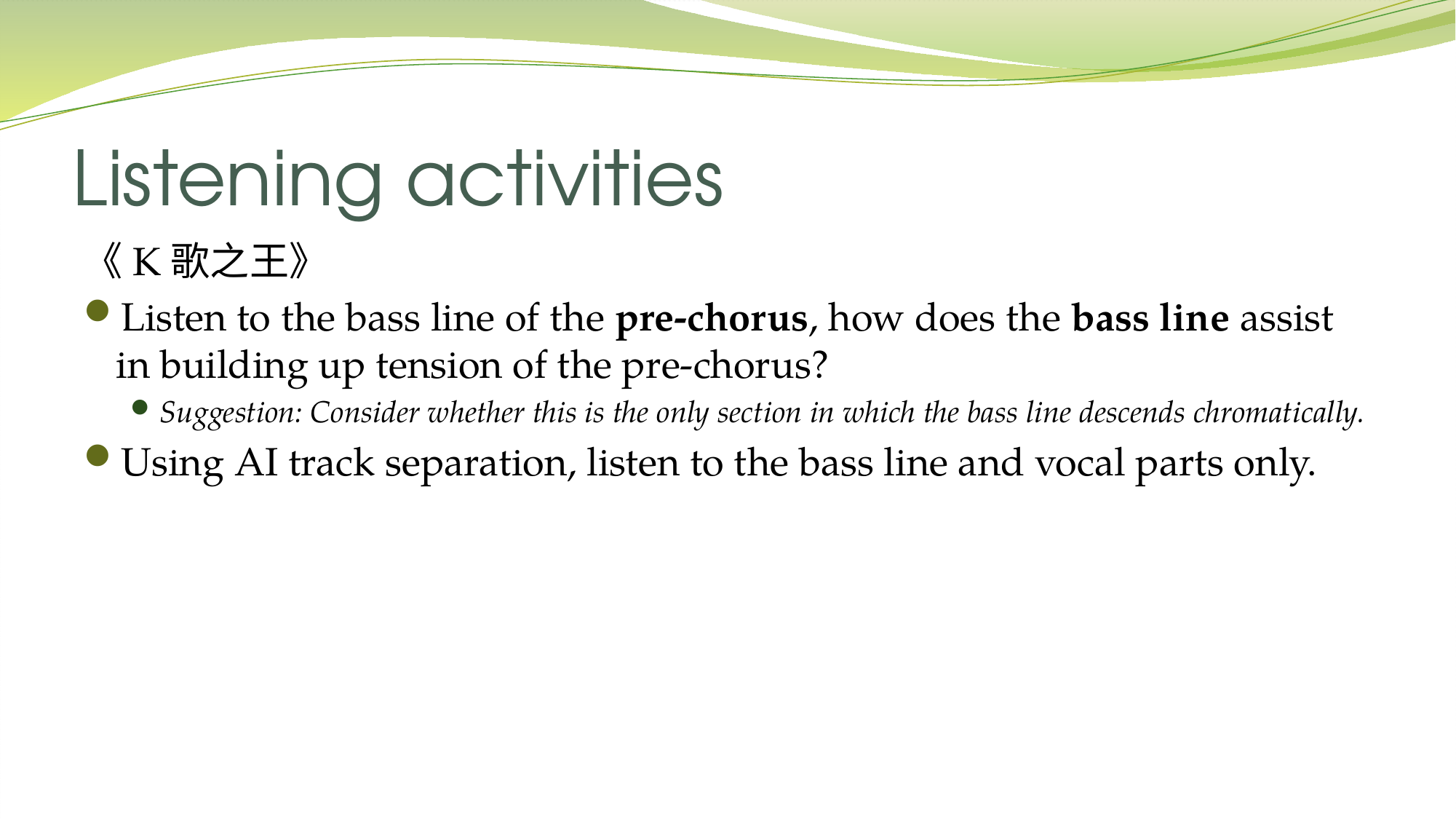

# Listening activities
《K歌之王》
Listen to the bass line of the pre-chorus, how does the bass line assist in building up tension of the pre-chorus?
Suggestion: Consider whether this is the only section in which the bass line descends chromatically.
Using AI track separation, listen to the bass line and vocal parts only.